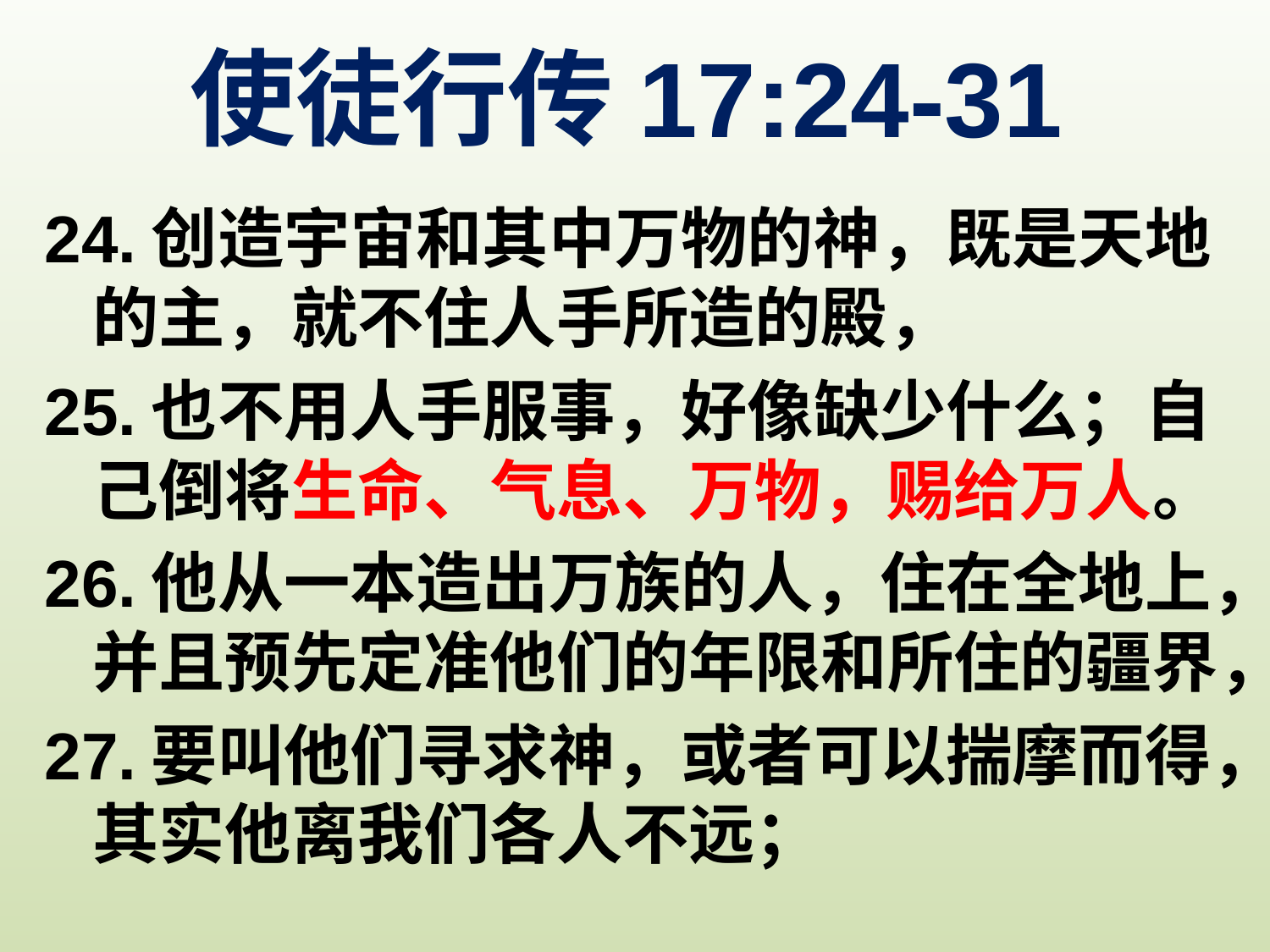

# 使徒行传17:24-31
24.创造宇宙和其中万物的神，既是天地的主，就不住人手所造的殿，
25.也不用人手服事，好像缺少什么；自己倒将生命、气息、万物，赐给万人。
26.他从一本造出万族的人，住在全地上，并且预先定准他们的年限和所住的疆界，
27.要叫他们寻求神，或者可以揣摩而得，其实他离我们各人不远；